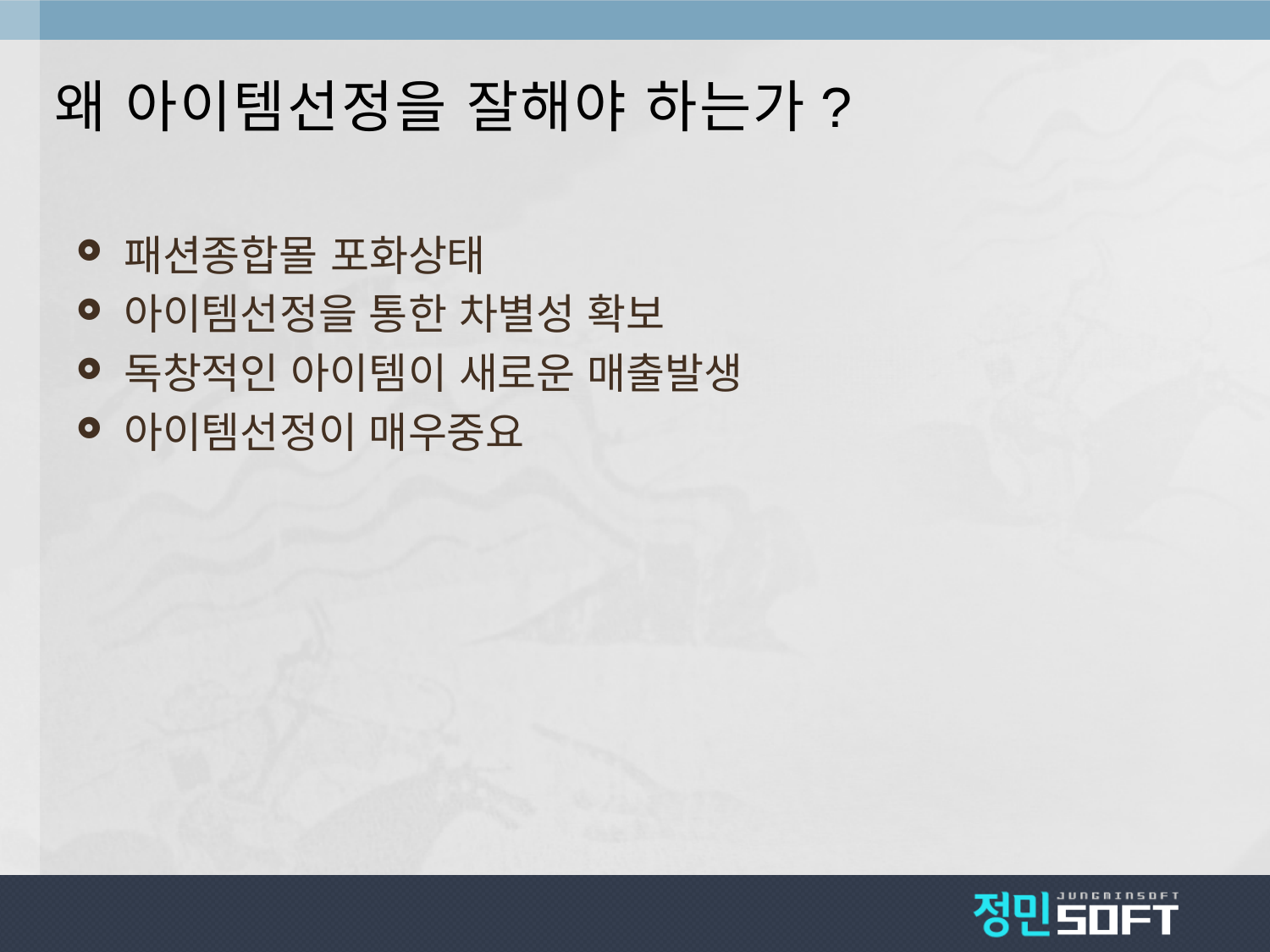

# 왜 아이템선정을 잘해야 하는가?
패션종합몰 포화상태
아이템선정을 통한 차별성 확보
독창적인 아이템이 새로운 매출발생
아이템선정이 매우중요